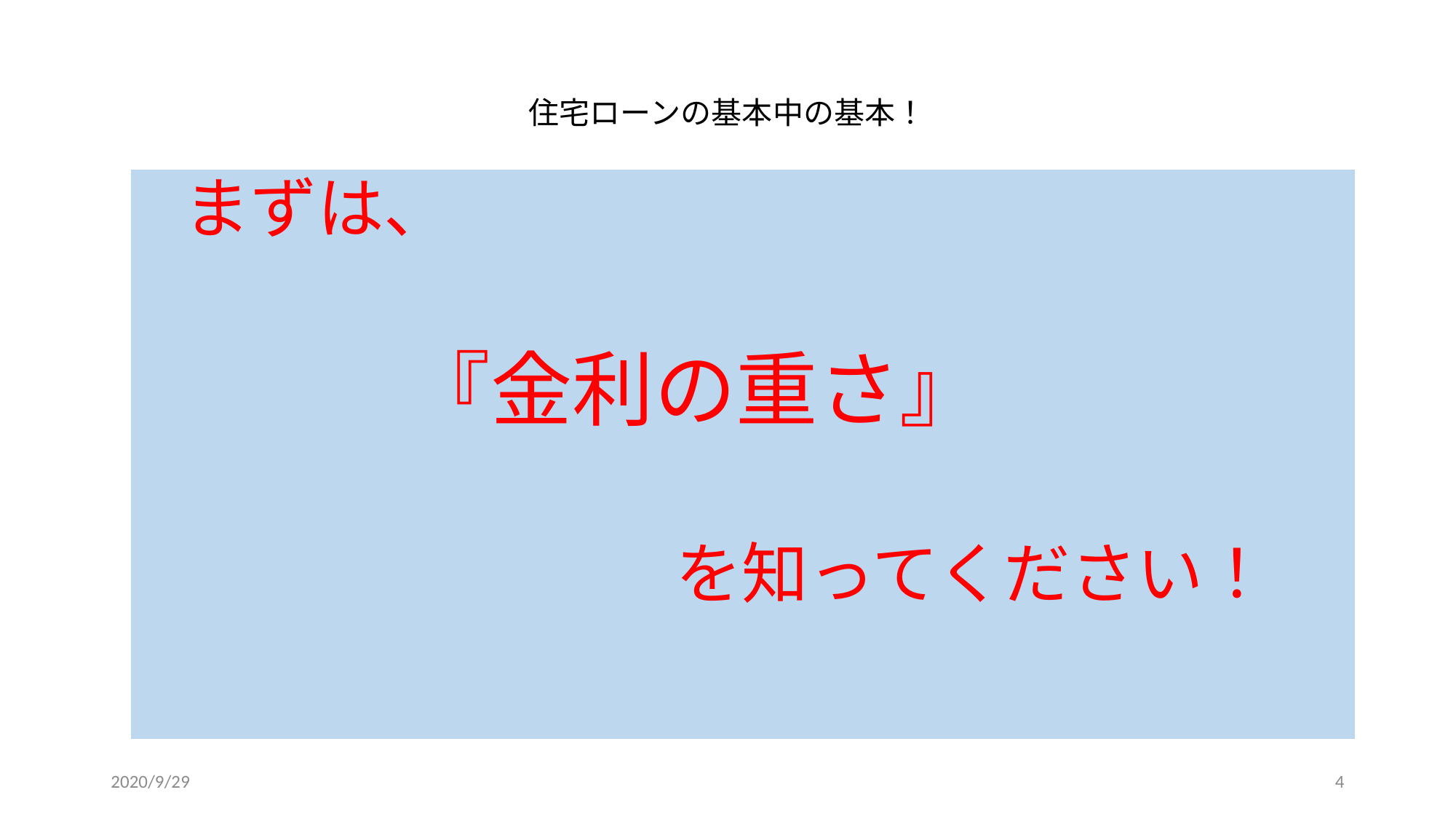

# 住宅ローンの基本中の基本！
　まずは、

　　　　『金利の重さ』

　　　　　　　　を知ってください！

2020/9/29
4